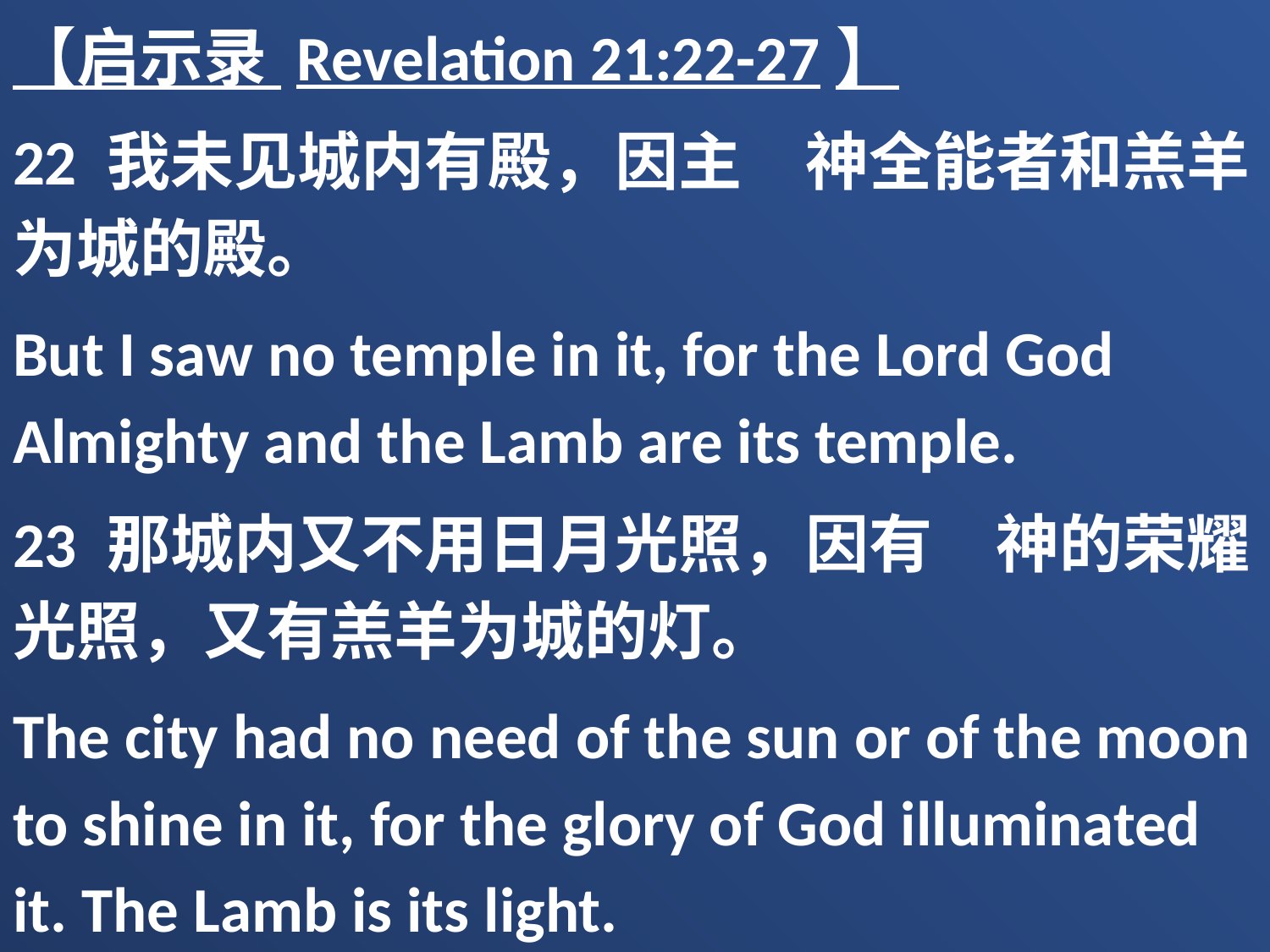

【启示录 Revelation 21:22-27】
22 我未见城内有殿，因主　神全能者和羔羊为城的殿。
But I saw no temple in it, for the Lord God Almighty and the Lamb are its temple.
23 那城内又不用日月光照，因有　神的荣耀光照，又有羔羊为城的灯。
The city had no need of the sun or of the moon to shine in it, for the glory of God illuminated it. The Lamb is its light.